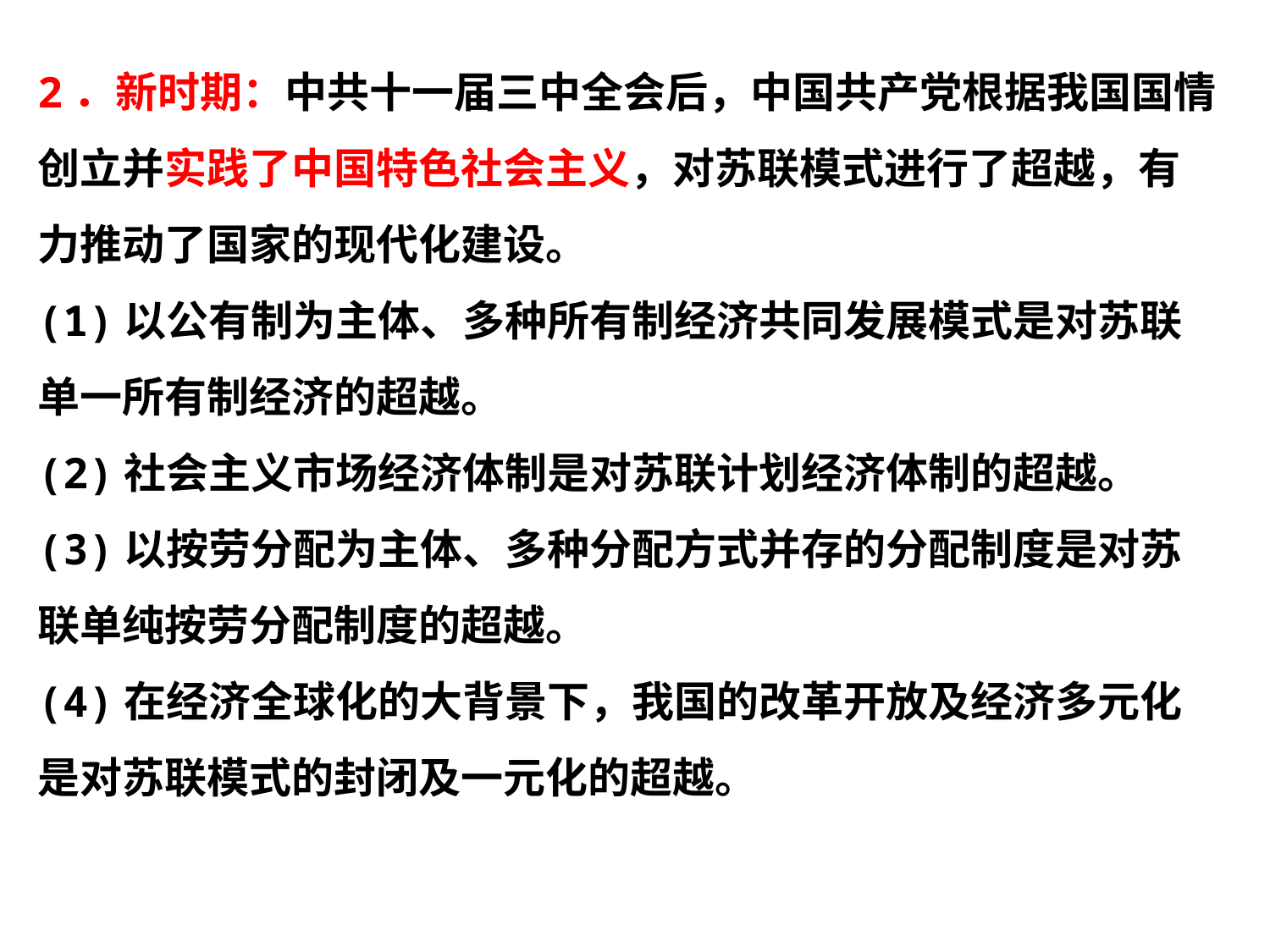

2．新时期：中共十一届三中全会后，中国共产党根据我国国情创立并实践了中国特色社会主义，对苏联模式进行了超越，有力推动了国家的现代化建设。
(1)以公有制为主体、多种所有制经济共同发展模式是对苏联单一所有制经济的超越。
(2)社会主义市场经济体制是对苏联计划经济体制的超越。
(3)以按劳分配为主体、多种分配方式并存的分配制度是对苏联单纯按劳分配制度的超越。
(4)在经济全球化的大背景下，我国的改革开放及经济多元化是对苏联模式的封闭及一元化的超越。